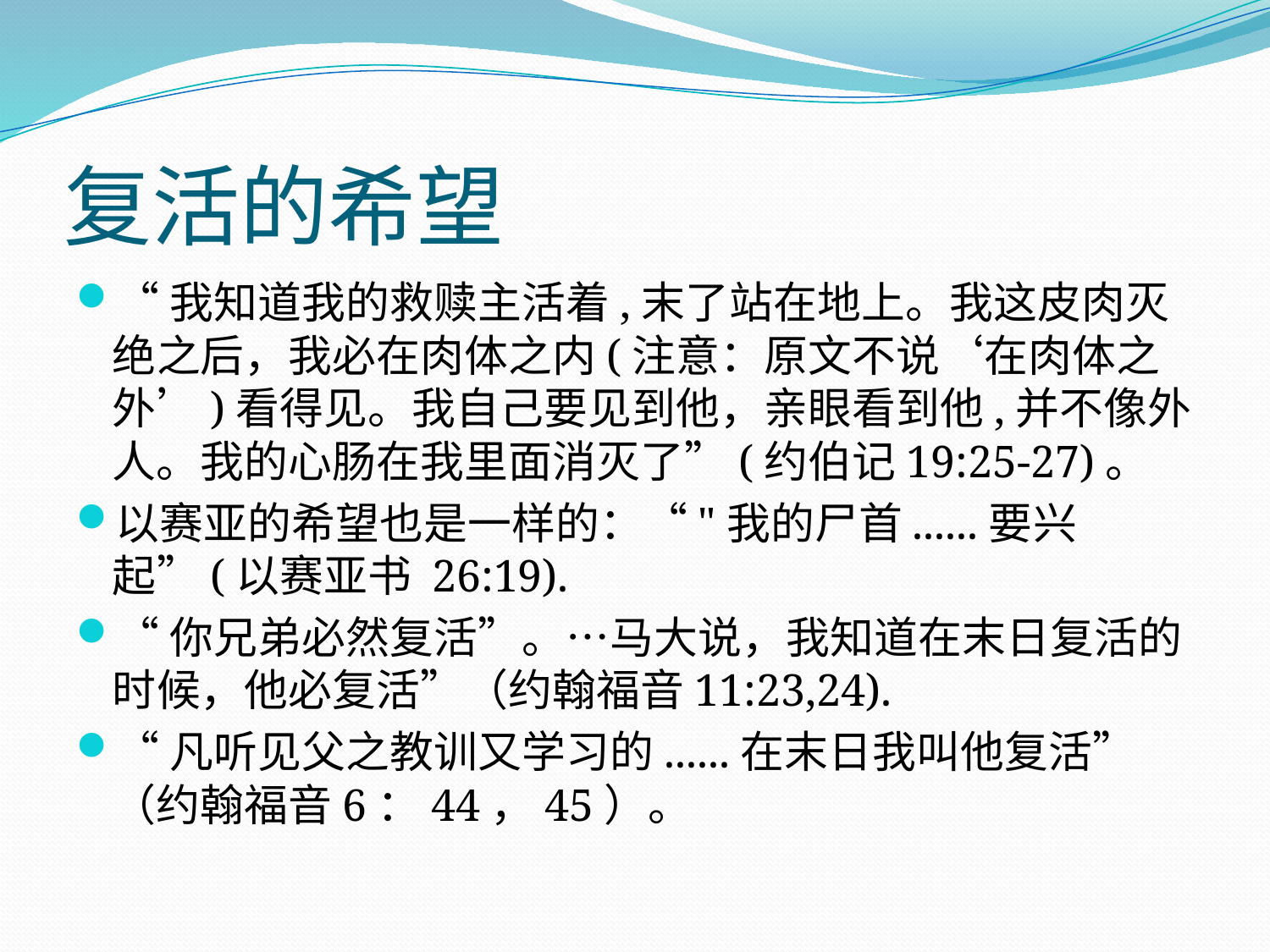

# 复活的希望
“我知道我的救赎主活着,末了站在地上。我这皮肉灭绝之后，我必在肉体之内(注意：原文不说‘在肉体之外’)看得见。我自己要见到他，亲眼看到他,并不像外人。我的心肠在我里面消灭了”(约伯记19:25-27)。
以赛亚的希望也是一样的：“"我的尸首......要兴起”(以赛亚书 26:19).
“你兄弟必然复活”。…马大说，我知道在末日复活的时候，他必复活”（约翰福音11:23,24).
“凡听见父之教训又学习的......在末日我叫他复活”（约翰福音6：44，45）。